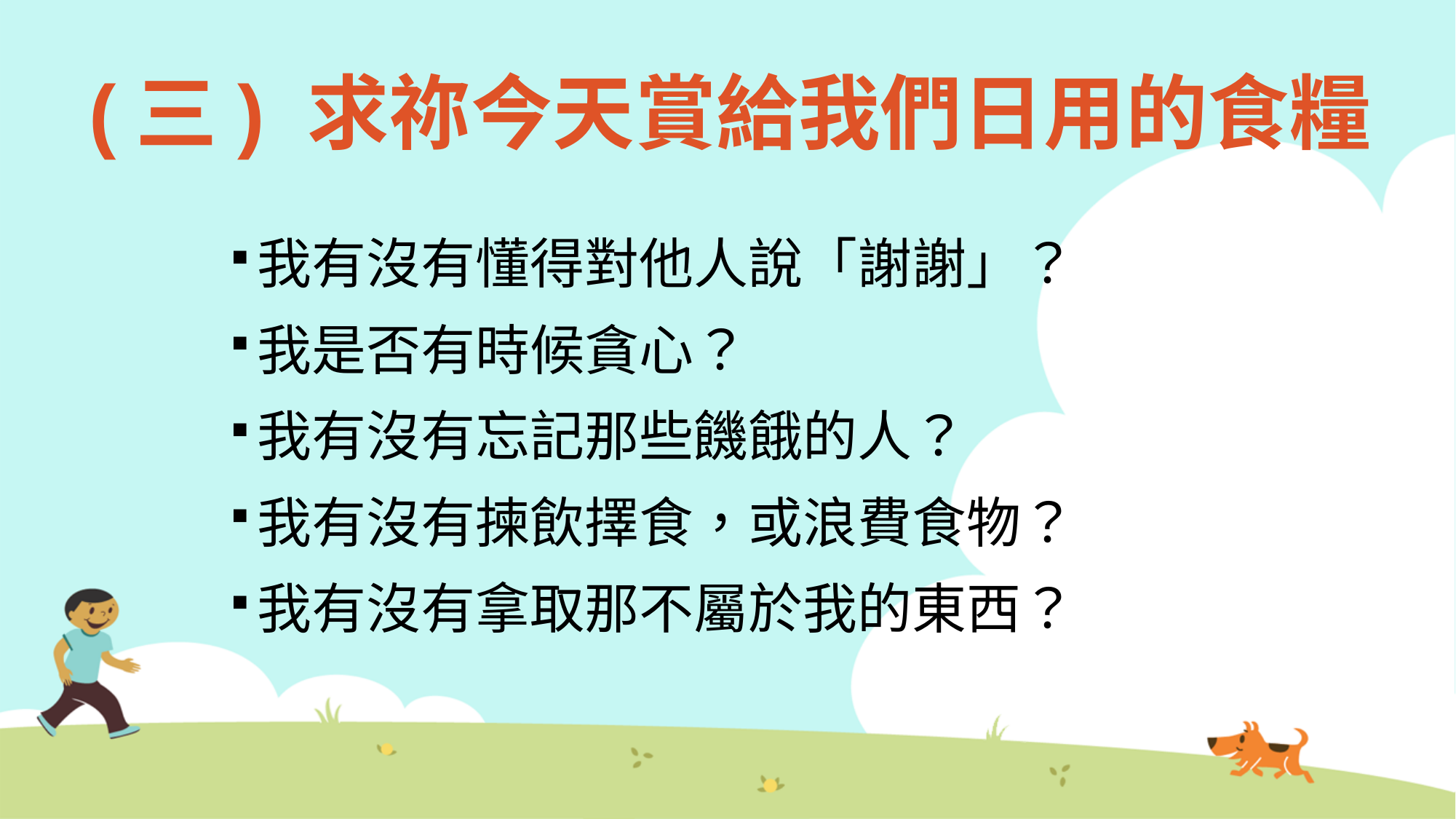

# (三) 求祢今天賞給我們日用的食糧
我有沒有懂得對他人說「謝謝」？
我是否有時候貪心？
我有沒有忘記那些饑餓的人？
我有沒有揀飲擇食，或浪費食物？
我有沒有拿取那不屬於我的東西？